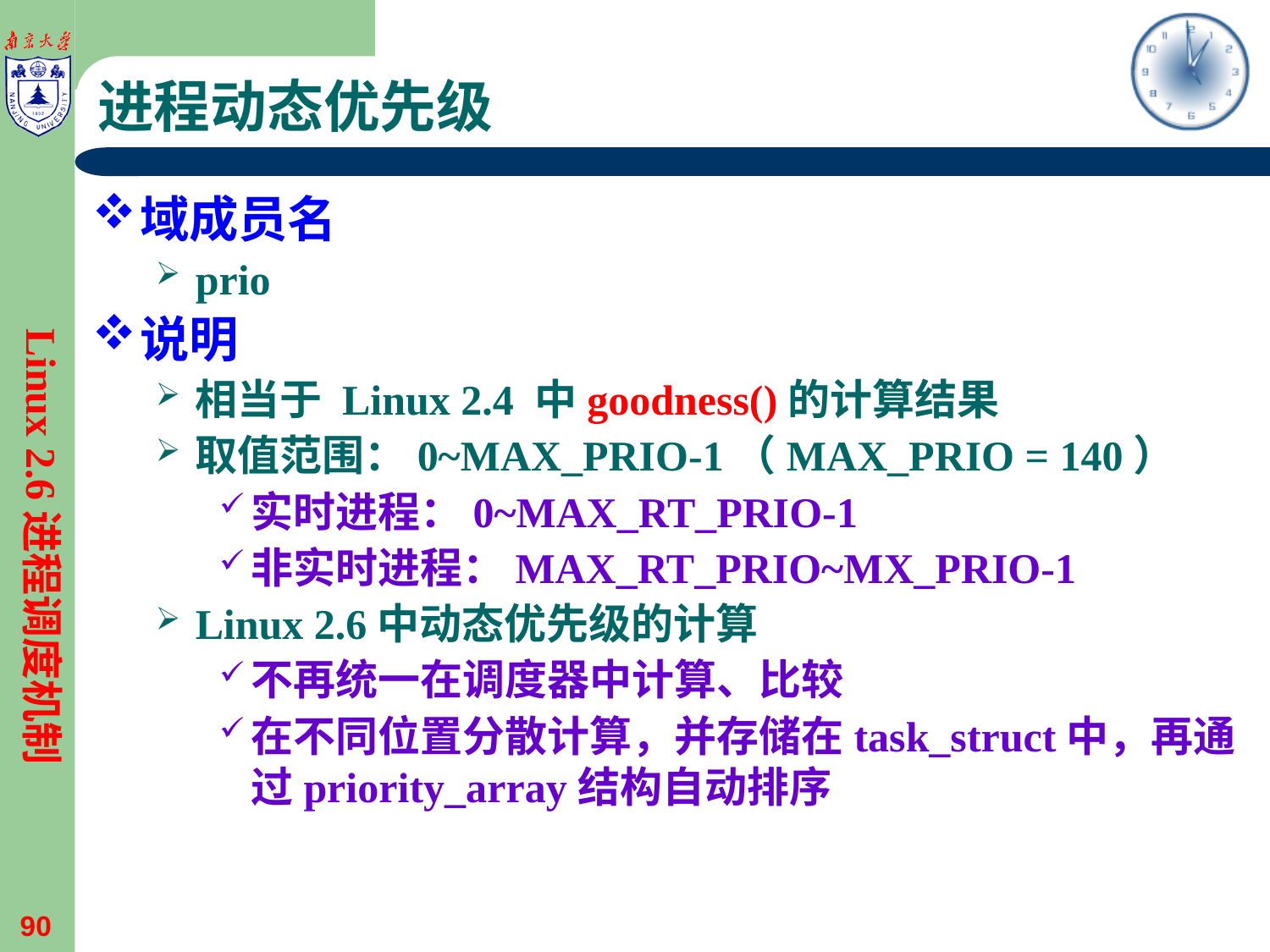

# 进程动态优先级
域成员名
prio
说明
相当于 Linux 2.4 中goodness()的计算结果
取值范围：0~MAX_PRIO-1（MAX_PRIO = 140）
实时进程：0~MAX_RT_PRIO-1
非实时进程：MAX_RT_PRIO~MX_PRIO-1
Linux 2.6中动态优先级的计算
不再统一在调度器中计算、比较
在不同位置分散计算，并存储在task_struct中，再通过priority_array结构自动排序
Linux 2.6进程调度机制
90